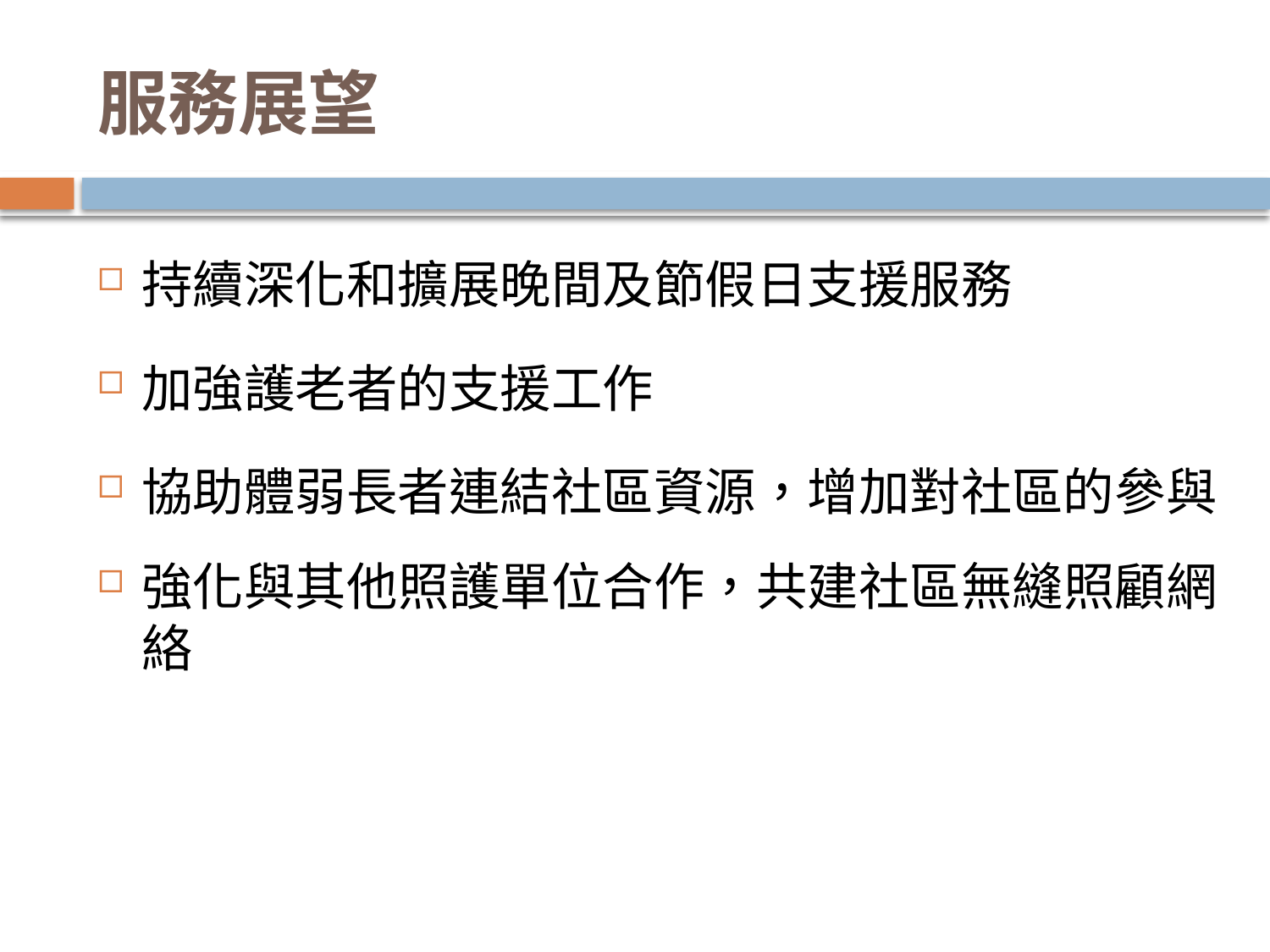

# 服務展望
持續深化和擴展晚間及節假日支援服務
加強護老者的支援工作
協助體弱長者連結社區資源，增加對社區的參與
強化與其他照護單位合作，共建社區無縫照顧網絡